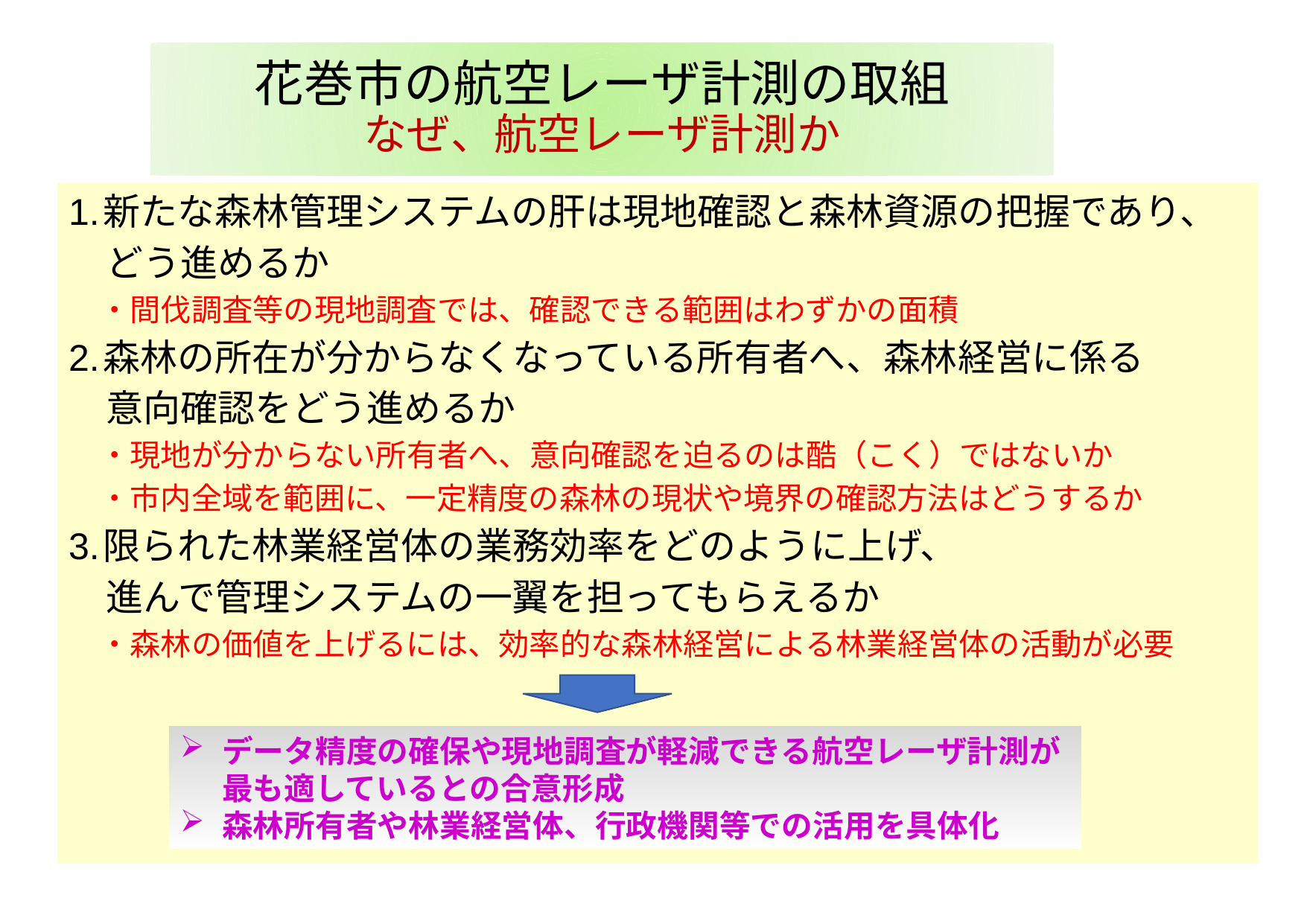

# 花巻市の航空レーザ計測の取組 なぜ、航空レーザ計測か
新たな森林管理システムの肝は現地確認と森林資源の把握であり、
　どう進めるか
　・間伐調査等の現地調査では、確認できる範囲はわずかの面積
森林の所在が分からなくなっている所有者へ、森林経営に係る
　意向確認をどう進めるか
　・現地が分からない所有者へ、意向確認を迫るのは酷（こく）ではないか
　・市内全域を範囲に、一定精度の森林の現状や境界の確認方法はどうするか
限られた林業経営体の業務効率をどのように上げ、
　進んで管理システムの一翼を担ってもらえるか
　・森林の価値を上げるには、効率的な森林経営による林業経営体の活動が必要

データ精度の確保や現地調査が軽減できる航空レーザ計測が最も適しているとの合意形成
森林所有者や林業経営体、行政機関等での活用を具体化